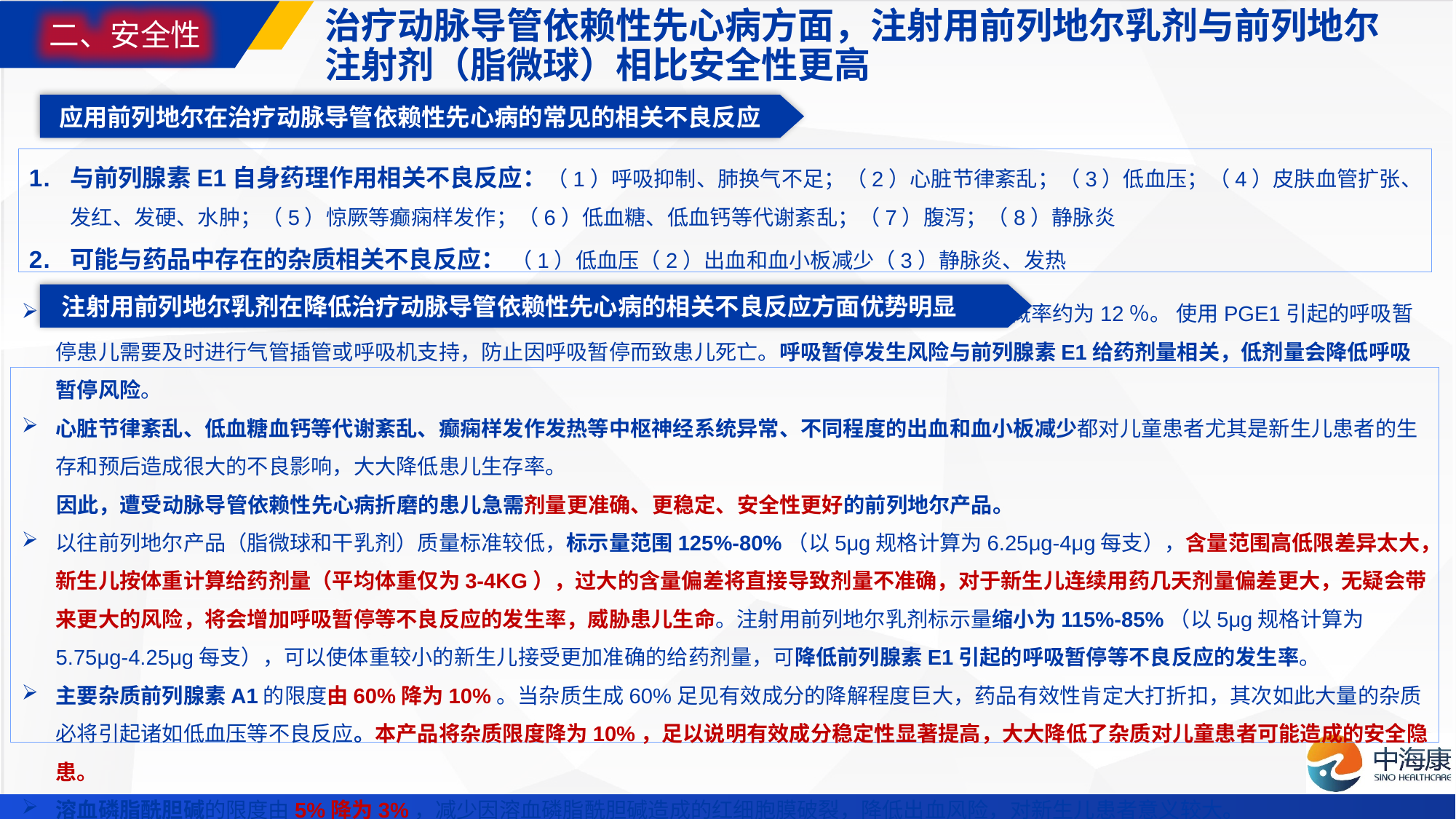

二、安全性
# 治疗动脉导管依赖性先心病方面，注射用前列地尔乳剂与前列地尔注射剂（脂微球）相比安全性更高
应用前列地尔在治疗动脉导管依赖性先心病的常见的相关不良反应
与前列腺素E1自身药理作用相关不良反应：（1）呼吸抑制、肺换气不足；（2）心脏节律紊乱；（3）低血压；（4）皮肤血管扩张、发红、发硬、水肿；（5）惊厥等癫痫样发作；（6）低血糖、低血钙等代谢紊乱；（7）腹泻；（8）静脉炎
可能与药品中存在的杂质相关不良反应： （1）低血压（2）出血和血小板减少（3）静脉炎、发热
 注射用前列地尔乳剂在降低治疗动脉导管依赖性先心病的相关不良反应方面优势明显
呼吸暂停是使用前列腺素E1最严重也是很常见的的并发症。PGE1具有抑制呼吸作用，呼吸暂停发生概率约为12％。 使用PGE1引起的呼吸暂停患儿需要及时进行气管插管或呼吸机支持，防止因呼吸暂停而致患儿死亡。呼吸暂停发生风险与前列腺素E1给药剂量相关，低剂量会降低呼吸暂停风险。
心脏节律紊乱、低血糖血钙等代谢紊乱、癫痫样发作发热等中枢神经系统异常、不同程度的出血和血小板减少都对儿童患者尤其是新生儿患者的生存和预后造成很大的不良影响，大大降低患儿生存率。
      因此，遭受动脉导管依赖性先心病折磨的患儿急需剂量更准确、更稳定、安全性更好的前列地尔产品。
以往前列地尔产品（脂微球和干乳剂）质量标准较低，标示量范围125%-80%（以5μg规格计算为6.25μg-4μg每支），含量范围高低限差异太大，新生儿按体重计算给药剂量（平均体重仅为3-4KG），过大的含量偏差将直接导致剂量不准确，对于新生儿连续用药几天剂量偏差更大，无疑会带来更大的风险，将会增加呼吸暂停等不良反应的发生率，威胁患儿生命。注射用前列地尔乳剂标示量缩小为115%-85%（以5μg规格计算为5.75μg-4.25μg每支），可以使体重较小的新生儿接受更加准确的给药剂量，可降低前列腺素E1引起的呼吸暂停等不良反应的发生率。
主要杂质前列腺素A1的限度由60%降为10%。当杂质生成60%足见有效成分的降解程度巨大，药品有效性肯定大打折扣，其次如此大量的杂质必将引起诸如低血压等不良反应。本产品将杂质限度降为10%，足以说明有效成分稳定性显著提高，大大降低了杂质对儿童患者可能造成的安全隐患。
溶血磷脂酰胆碱的限度由5%降为3%，减少因溶血磷脂酰胆碱造成的红细胞膜破裂，降低出血风险，对新生儿患者意义较大。